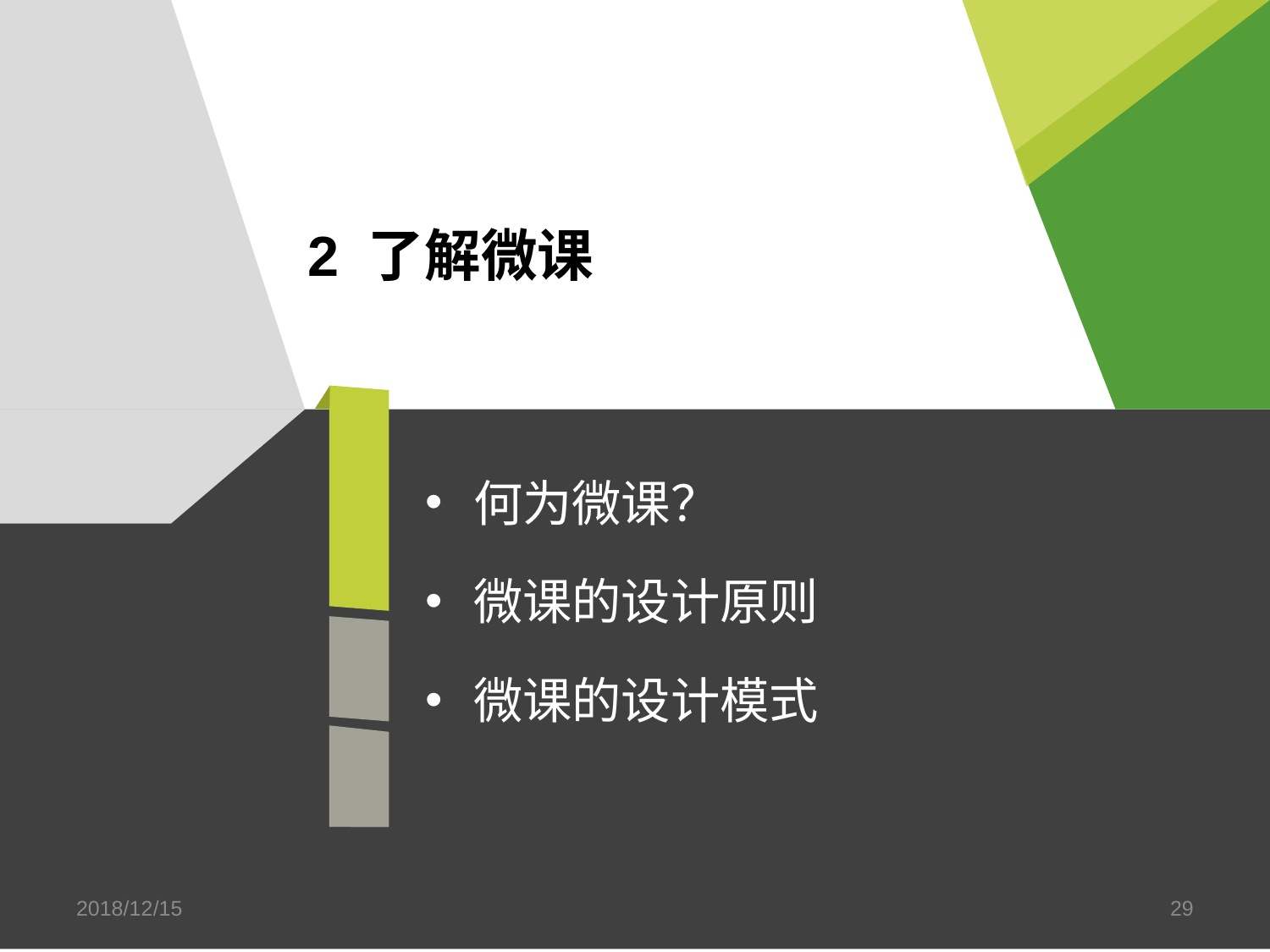

# 2 了解微课
何为微课？
微课的设计原则
微课的设计模式
2018/12/15
29